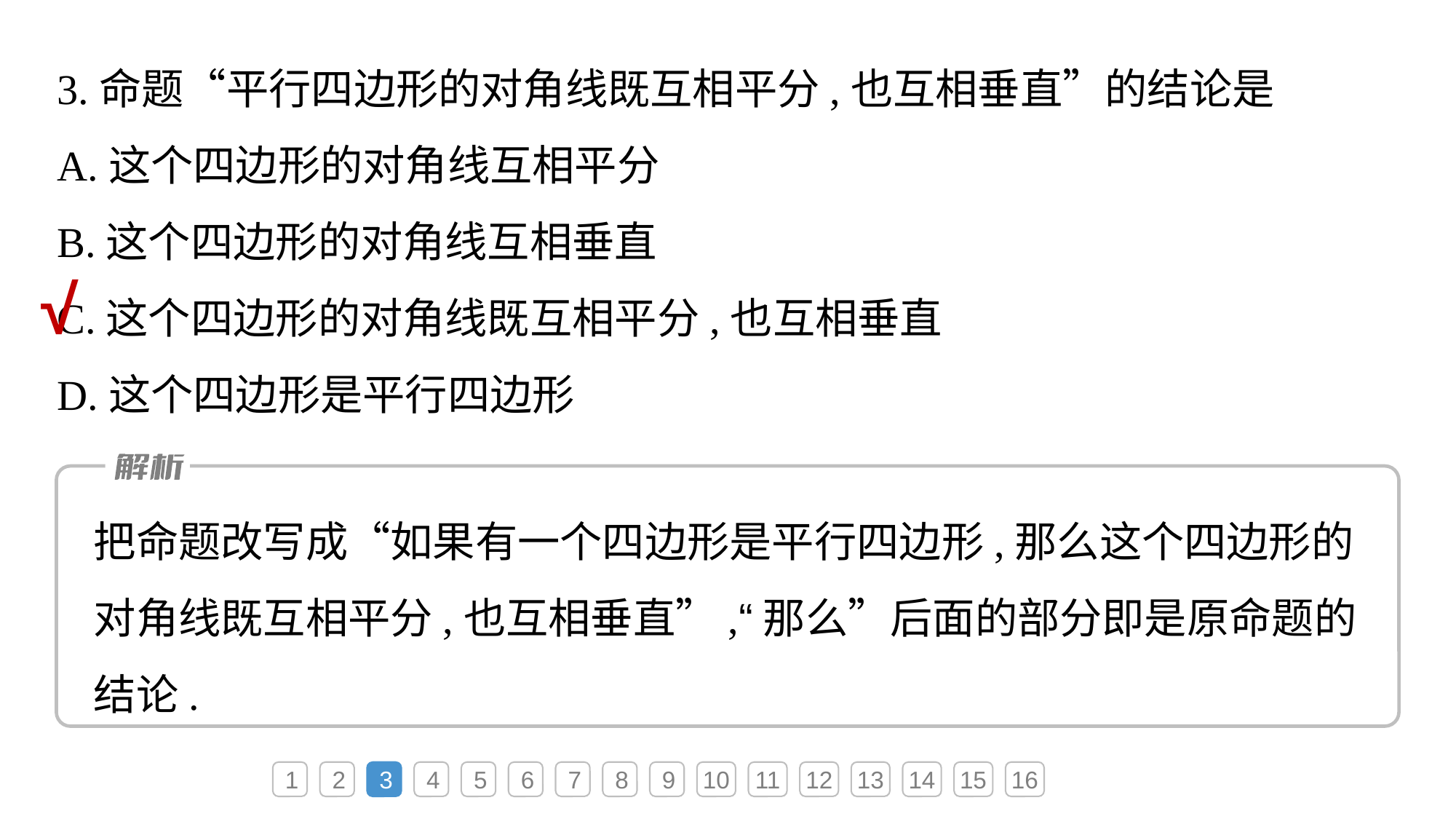

3.命题“平行四边形的对角线既互相平分,也互相垂直”的结论是
A.这个四边形的对角线互相平分
B.这个四边形的对角线互相垂直
C.这个四边形的对角线既互相平分,也互相垂直
D.这个四边形是平行四边形
√

把命题改写成“如果有一个四边形是平行四边形,那么这个四边形的对角线既互相平分,也互相垂直”,“那么”后面的部分即是原命题的结论.
1
2
3
4
5
6
7
8
9
10
11
12
13
14
15
16